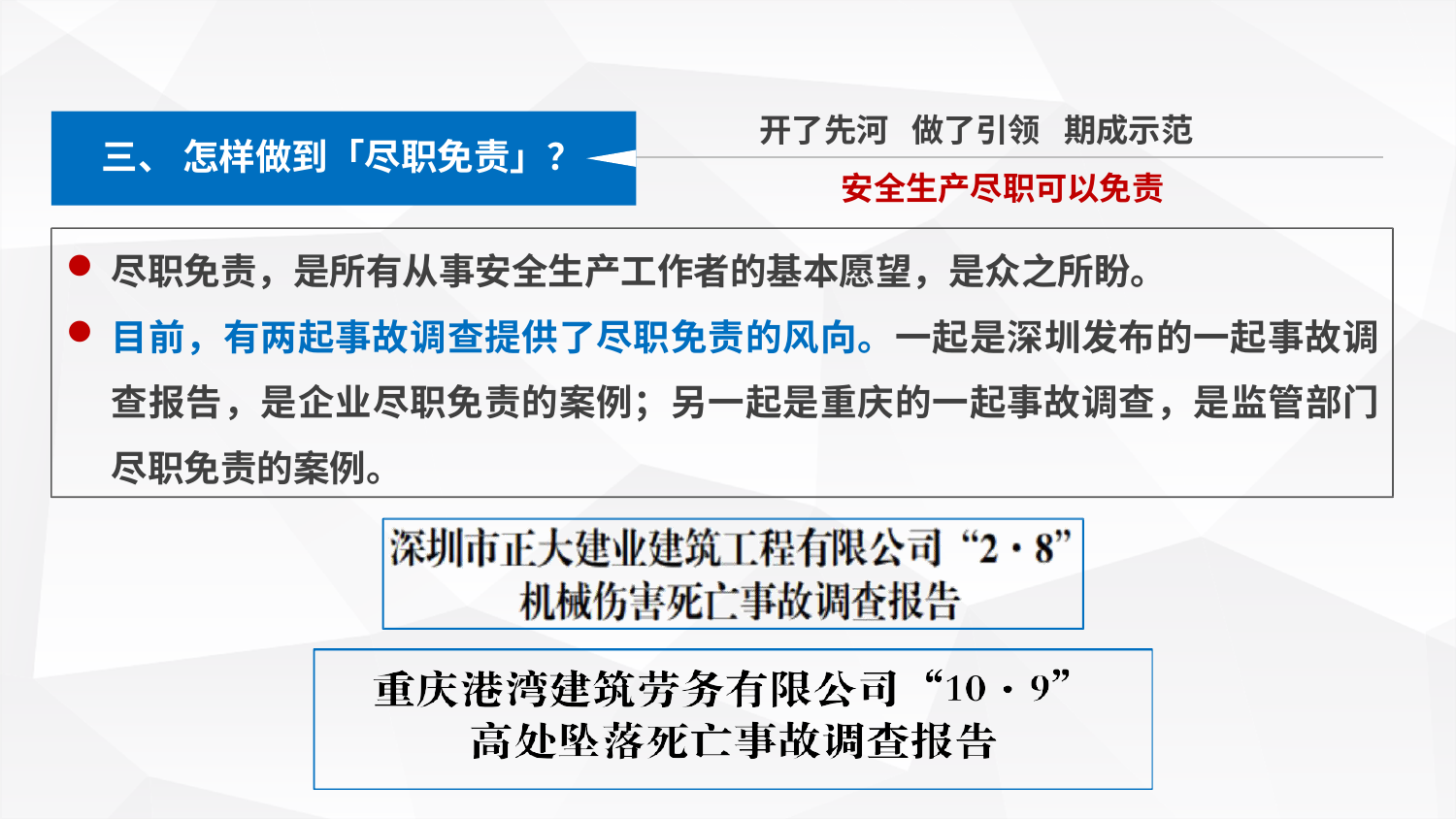

# 开了先河 做了引领 期成示范

三、 怎样做到「尽职免责」？

安全生产尽职可以免责

尽职免责，是所有从事安全生产工作者的基本愿望，是众之所盼。
目前，有两起事故调查提供了尽职免责的风向。一起是深圳发布的一起事故调查报告，是企业尽职免责的案例；另一起是重庆的一起事故调查，是监管部门尽职免责的案例。